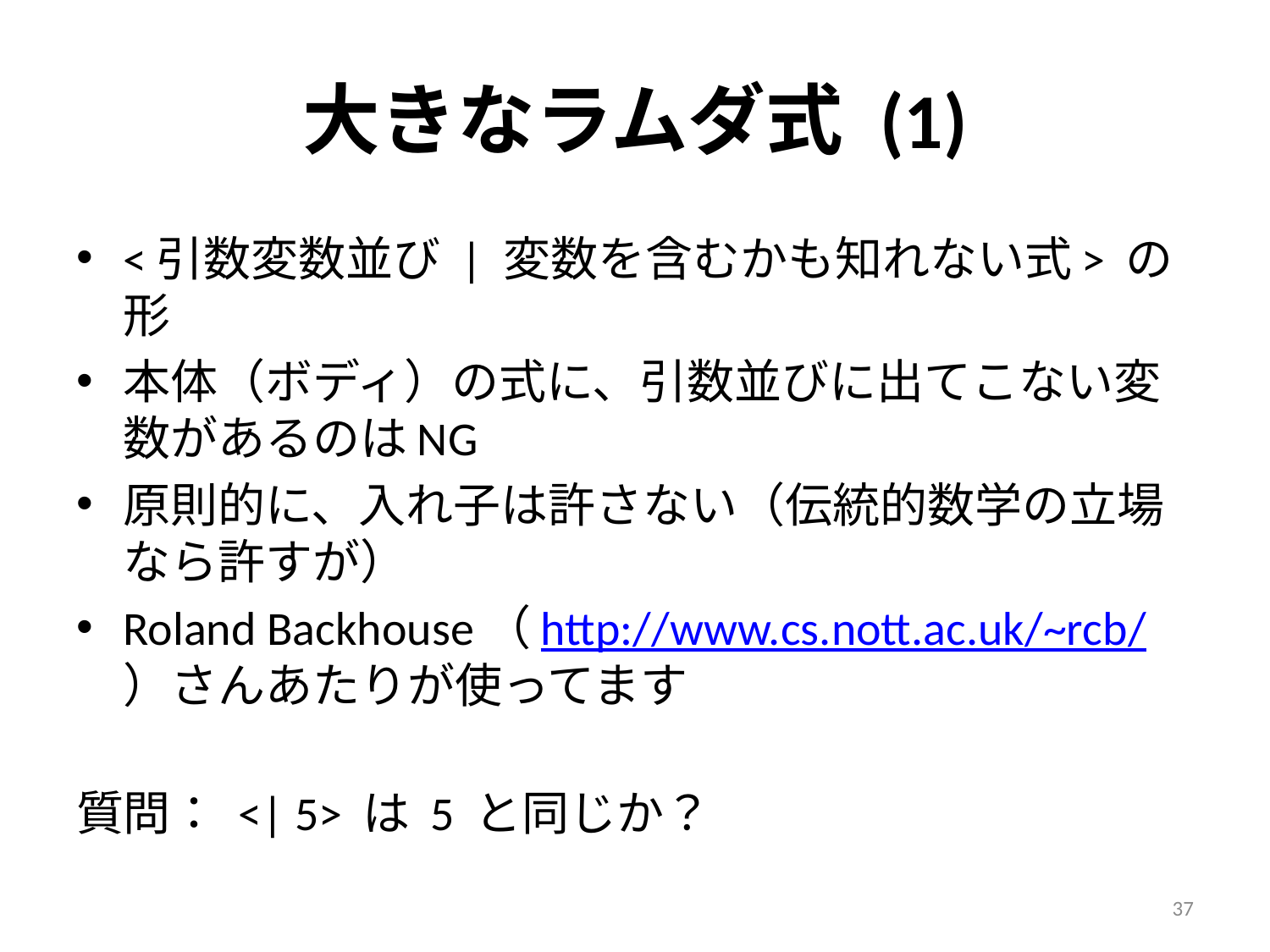

# 大きなラムダ式 (1)
<引数変数並び | 変数を含むかも知れない式> の形
本体（ボディ）の式に、引数並びに出てこない変数があるのはNG
原則的に、入れ子は許さない（伝統的数学の立場なら許すが）
Roland Backhouse（http://www.cs.nott.ac.uk/~rcb/）さんあたりが使ってます

質問： <| 5> は 5 と同じか？
37